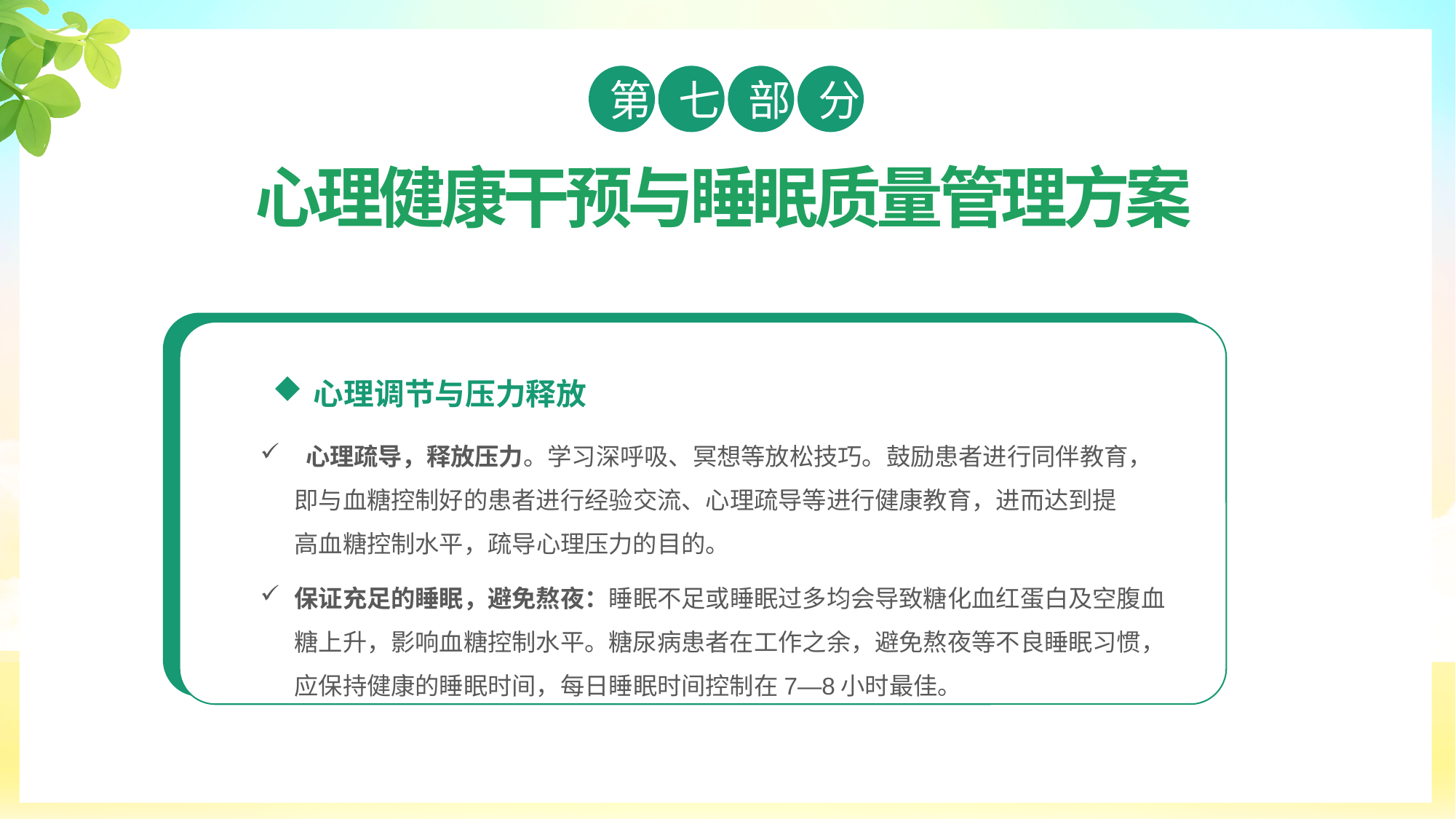

第
七
部
分
心理健康干预与睡眠质量管理方案

心理调节与压力释放
 心理疏导，释放压力。学习深呼吸、冥想等放松技巧。鼓励患者进行同伴教育，即与血糖控制好的患者进行经验交流、心理疏导等进行健康教育，进而达到提高血糖控制水平，疏导心理压力的目的。
保证充足的睡眠，避免熬夜：睡眠不足或睡眠过多均会导致糖化血红蛋白及空腹血糖上升，影响血糖控制水平。糖尿病患者在工作之余，避免熬夜等不良睡眠习惯，应保持健康的睡眠时间，每日睡眠时间控制在7—8小时最佳。